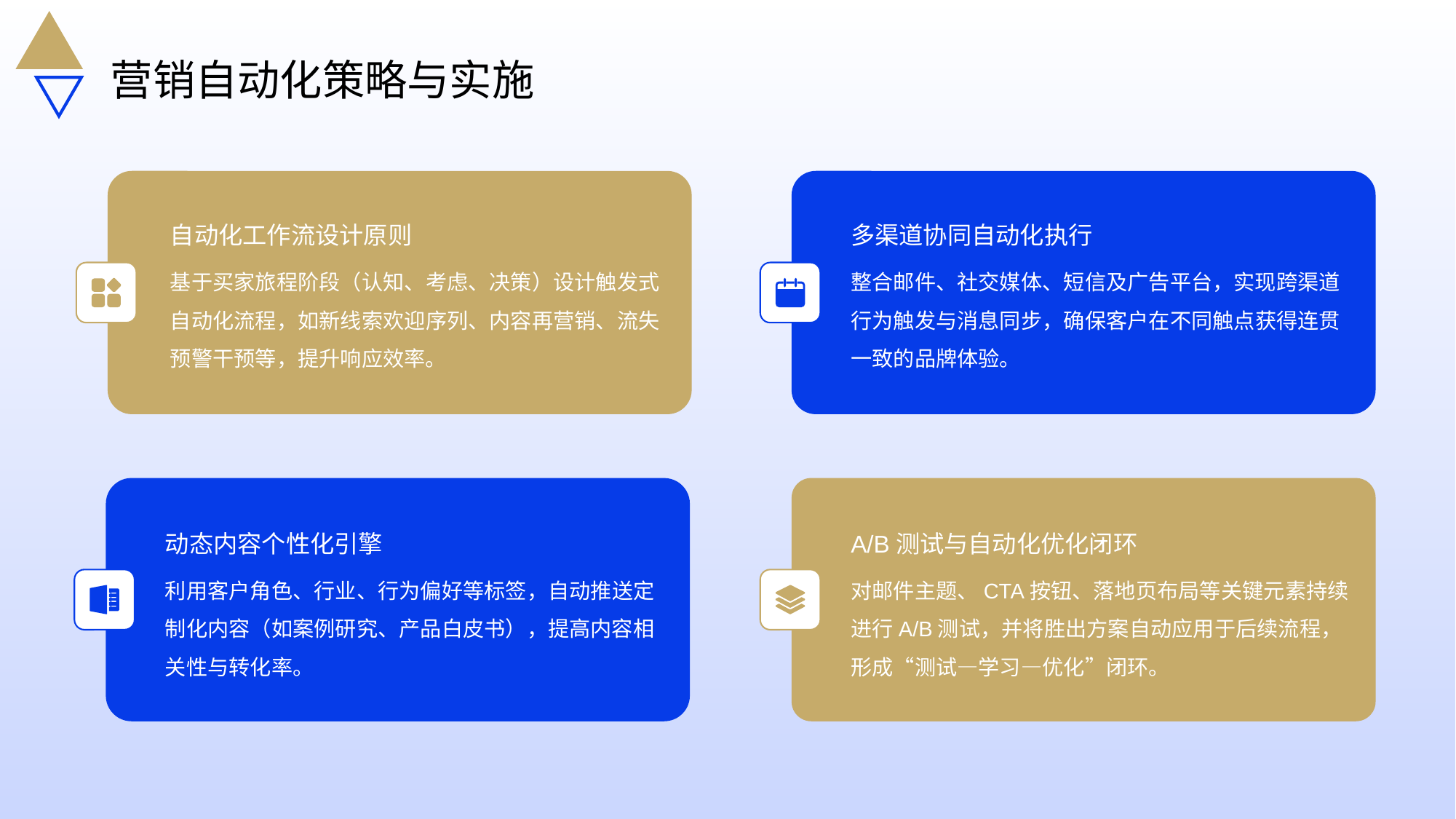

营销自动化策略与实施

自动化工作流设计原则
多渠道协同自动化执行

基于买家旅程阶段（认知、考虑、决策）设计触发式自动化流程，如新线索欢迎序列、内容再营销、流失预警干预等，提升响应效率。
整合邮件、社交媒体、短信及广告平台，实现跨渠道行为触发与消息同步，确保客户在不同触点获得连贯一致的品牌体验。

动态内容个性化引擎
A/B测试与自动化优化闭环
利用客户角色、行业、行为偏好等标签，自动推送定制化内容（如案例研究、产品白皮书），提高内容相关性与转化率。
对邮件主题、CTA按钮、落地页布局等关键元素持续进行A/B测试，并将胜出方案自动应用于后续流程，形成“测试—学习—优化”闭环。